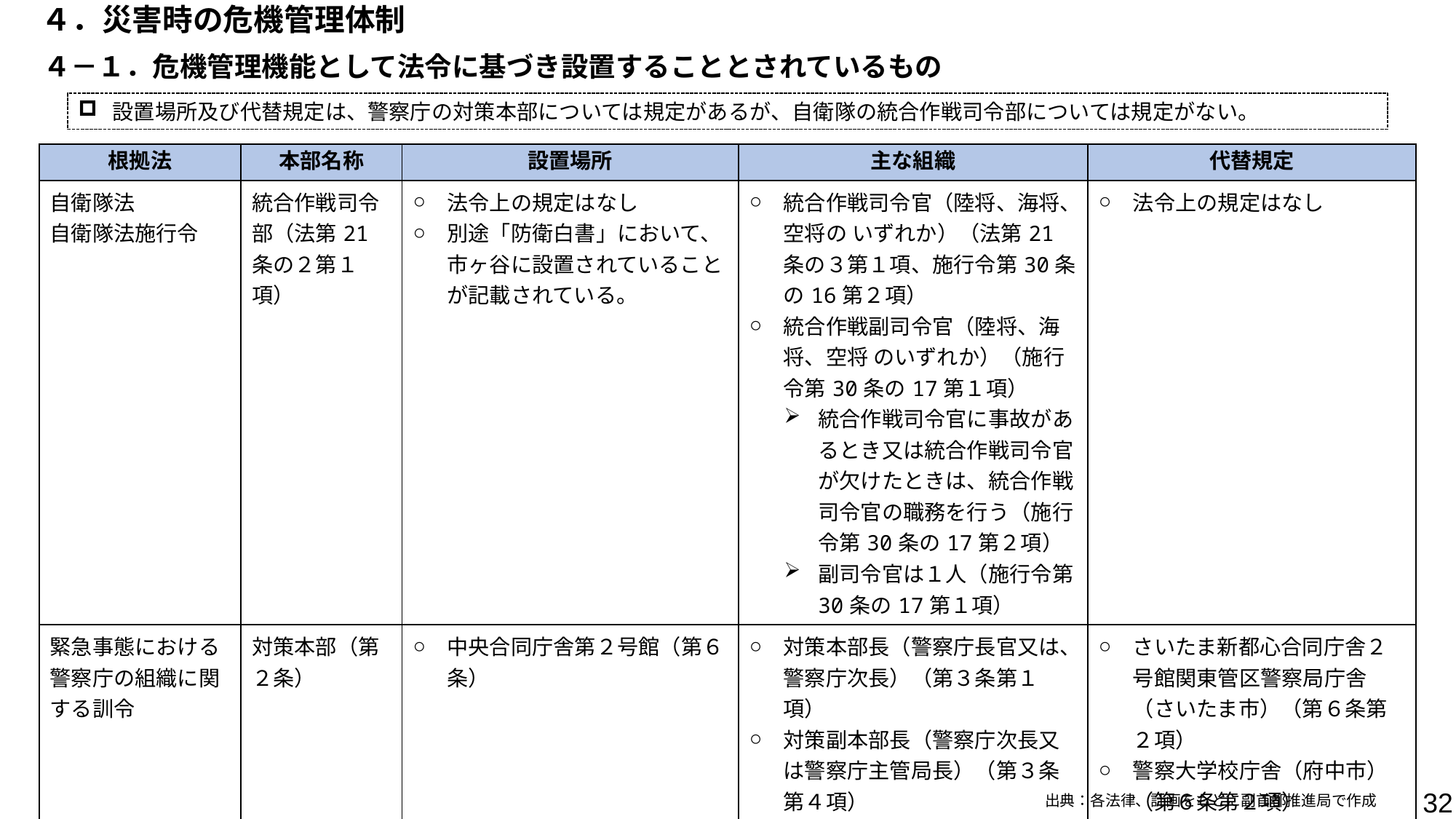

４．災害時の危機管理体制
４－１．危機管理機能として法令に基づき設置することとされているもの
設置場所及び代替規定は、警察庁の対策本部については規定があるが、自衛隊の統合作戦司令部については規定がない。
| 根拠法 | 本部名称 | 設置場所 | 主な組織 | 代替規定 |
| --- | --- | --- | --- | --- |
| 自衛隊法 自衛隊法施行令 | 統合作戦司令部（法第21条の２第１項） | 法令上の規定はなし 別途「防衛白書」において、市ヶ谷に設置されていることが記載されている。 | 統合作戦司令官（陸将、海将、空将の いずれか）（法第21条の３第１項、施行令第30条の16第２項） 統合作戦副司令官（陸将、海将、空将 のいずれか）（施行令第30条の17第１項） 統合作戦司令官に事故があるとき又は統合作戦司令官が欠けたときは、統合作戦司令官の職務を行う（施行令第30条の17第２項） 副司令官は１人（施行令第30条の17第１項） | 法令上の規定はなし |
| 緊急事態における警察庁の組織に関する訓令 | 対策本部（第２条） | 中央合同庁舎第２号館（第６条） | 対策本部長（警察庁長官又は、警察庁次長）（第３条第１項） 対策副本部長（警察庁次長又は警察庁主管局長）（第３条第４項） 対策本部長に事故があるときは職務を代理（第３条第５項） | さいたま新都心合同庁舎２号館関東管区警察局庁舎（さいたま市）（第６条第２項） 警察大学校庁舎（府中市）（第６条第２項） |
32
出典：各法律、計画をもとに副首都推進局で作成